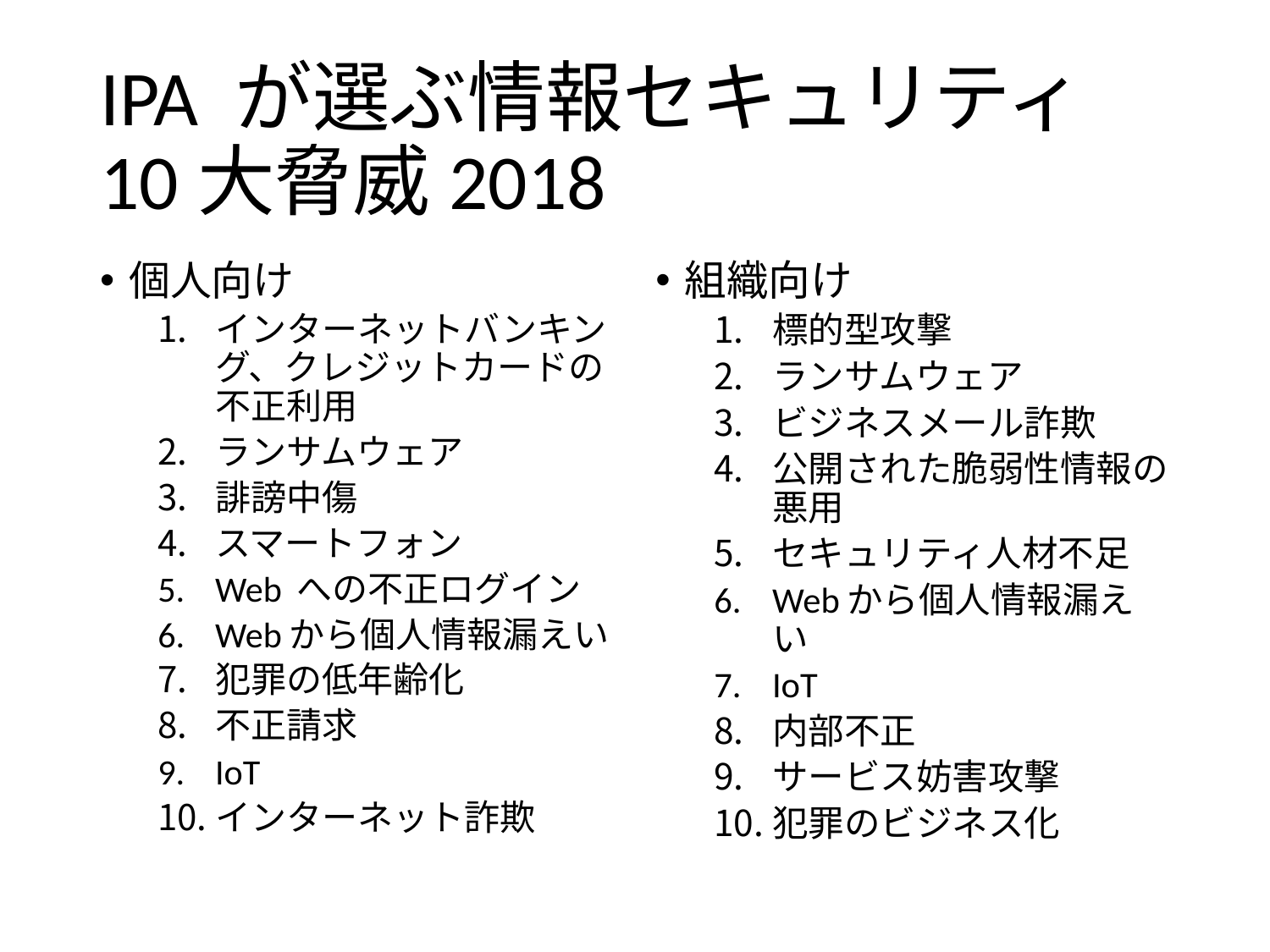

# IPA が選ぶ情報セキュリティ10大脅威2018
個人向け
インターネットバンキング、クレジットカードの不正利用
ランサムウェア
誹謗中傷
スマートフォン
Web への不正ログイン
Webから個人情報漏えい
犯罪の低年齢化
不正請求
IoT
インターネット詐欺
組織向け
標的型攻撃
ランサムウェア
ビジネスメール詐欺
公開された脆弱性情報の悪用
セキュリティ人材不足
Webから個人情報漏えい
IoT
内部不正
サービス妨害攻撃
犯罪のビジネス化